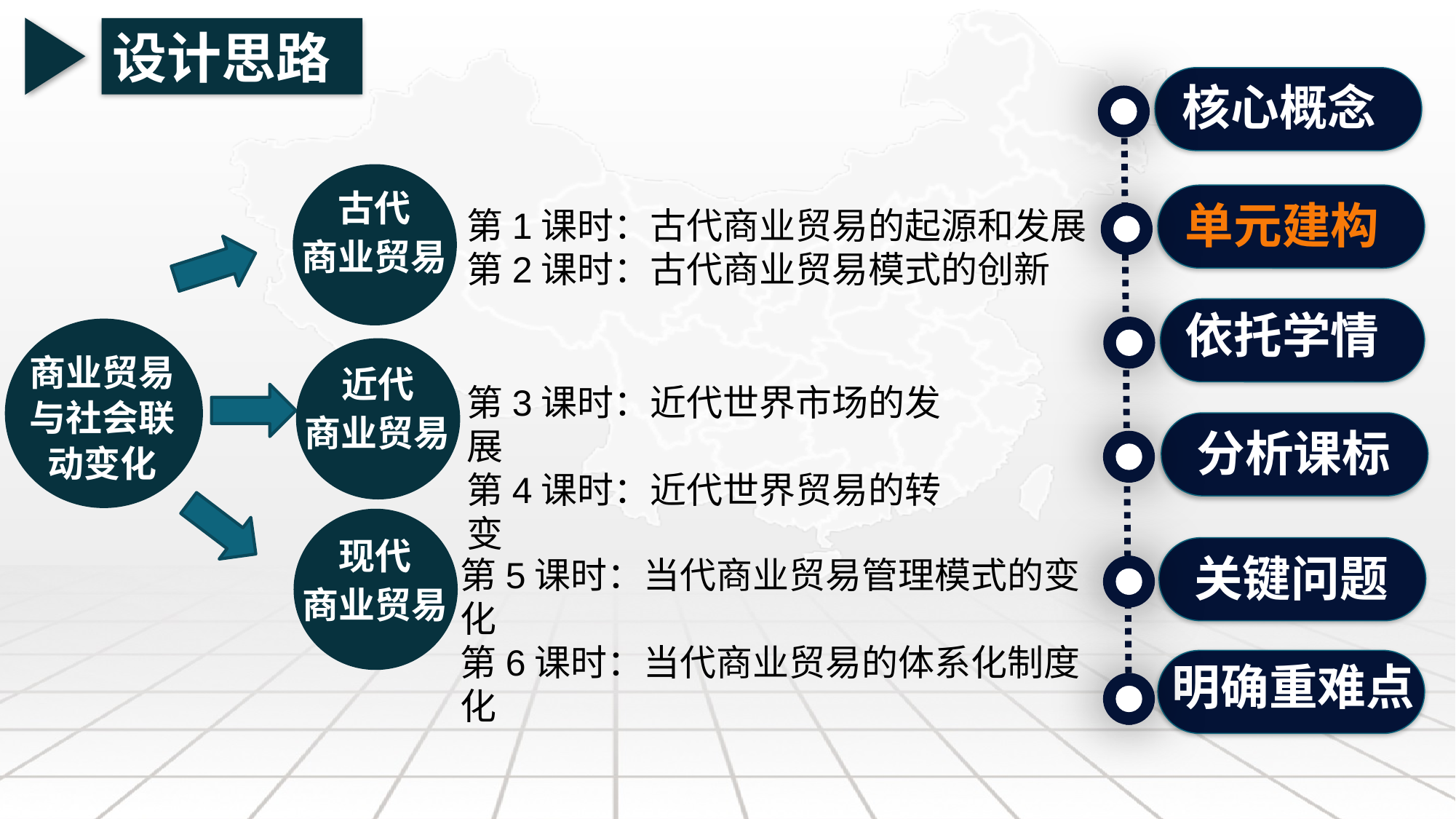

设计思路

核心概念

古代
商业贸易
第1课时：古代商业贸易的起源和发展
第2课时：古代商业贸易模式的创新

单元建构

依托学情

商业贸易与社会联动变化
近代
商业贸易
第3课时：近代世界市场的发展
第4课时：近代世界贸易的转变

分析课标

现代
商业贸易
第5课时：当代商业贸易管理模式的变化
第6课时：当代商业贸易的体系化制度化

关键问题

明确重难点